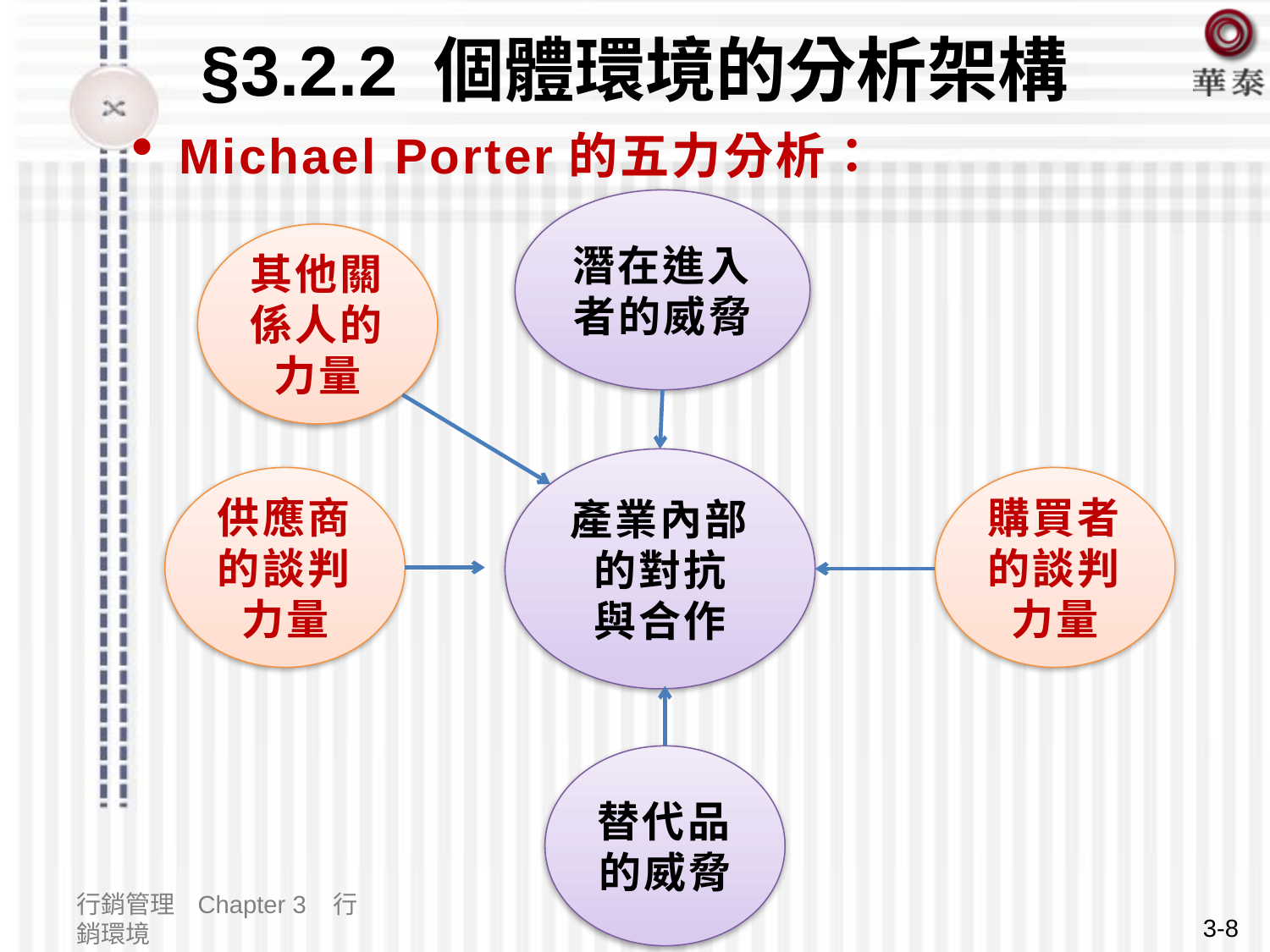

# §3.2.2 個體環境的分析架構
Michael Porter的五力分析：
潛在進入者的威脅
其他關係人的力量
產業內部的對抗
與合作
供應商的談判力量
購買者的談判力量
替代品的威脅
行銷管理   Chapter 3   行銷環境
3-8